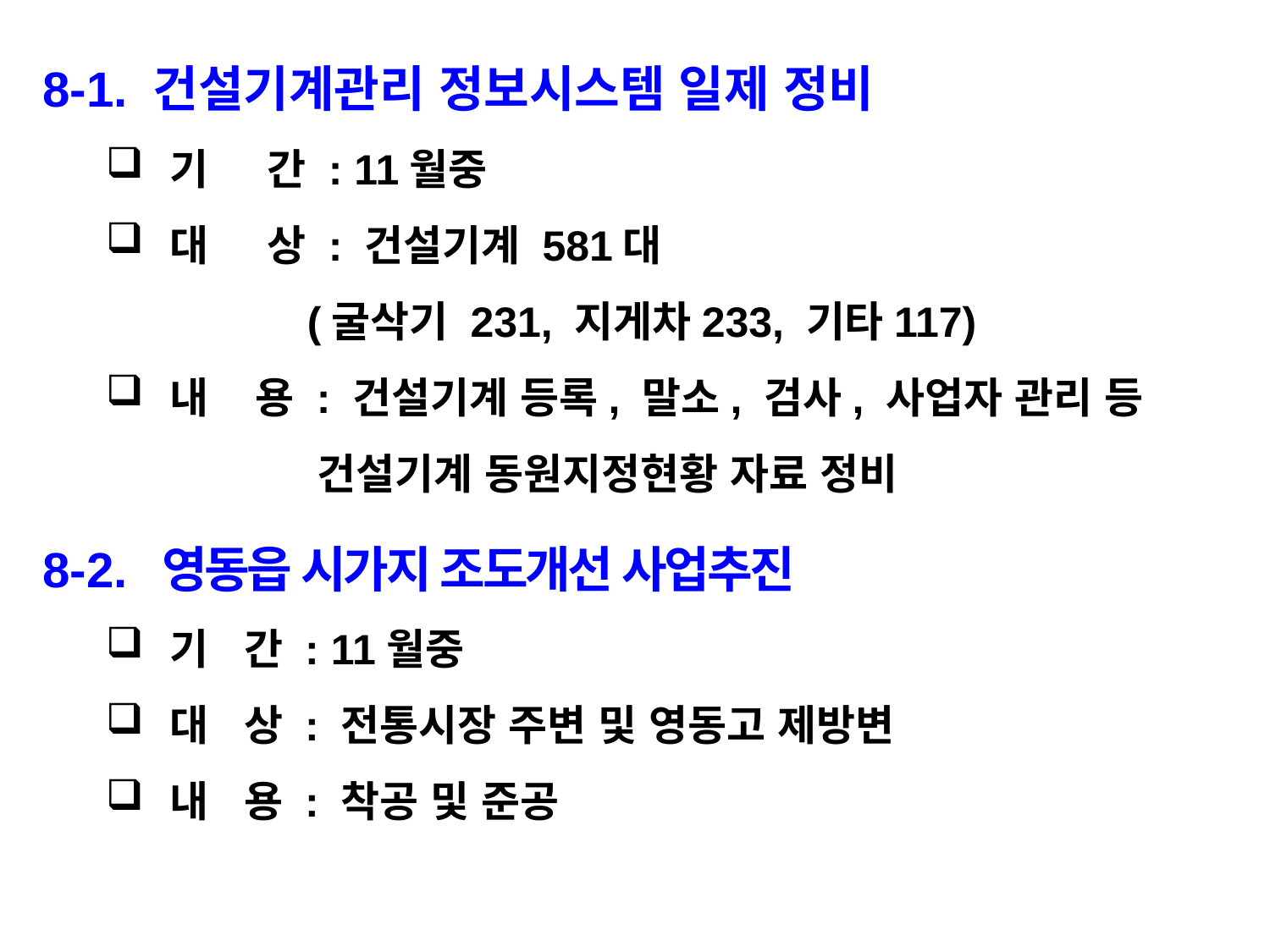

8-1. 건설기계관리 정보시스템 일제 정비
기     간 : 11월중
대     상 : 건설기계 581대
                 (굴삭기 231, 지게차233, 기타117)
내    용 : 건설기계 등록, 말소, 검사, 사업자 관리 등
                 건설기계 동원지정현황 자료 정비

8-2.  영동읍 시가지 조도개선 사업추진
기   간 : 11월중
대   상 : 전통시장 주변 및 영동고 제방변
내   용 : 착공 및 준공